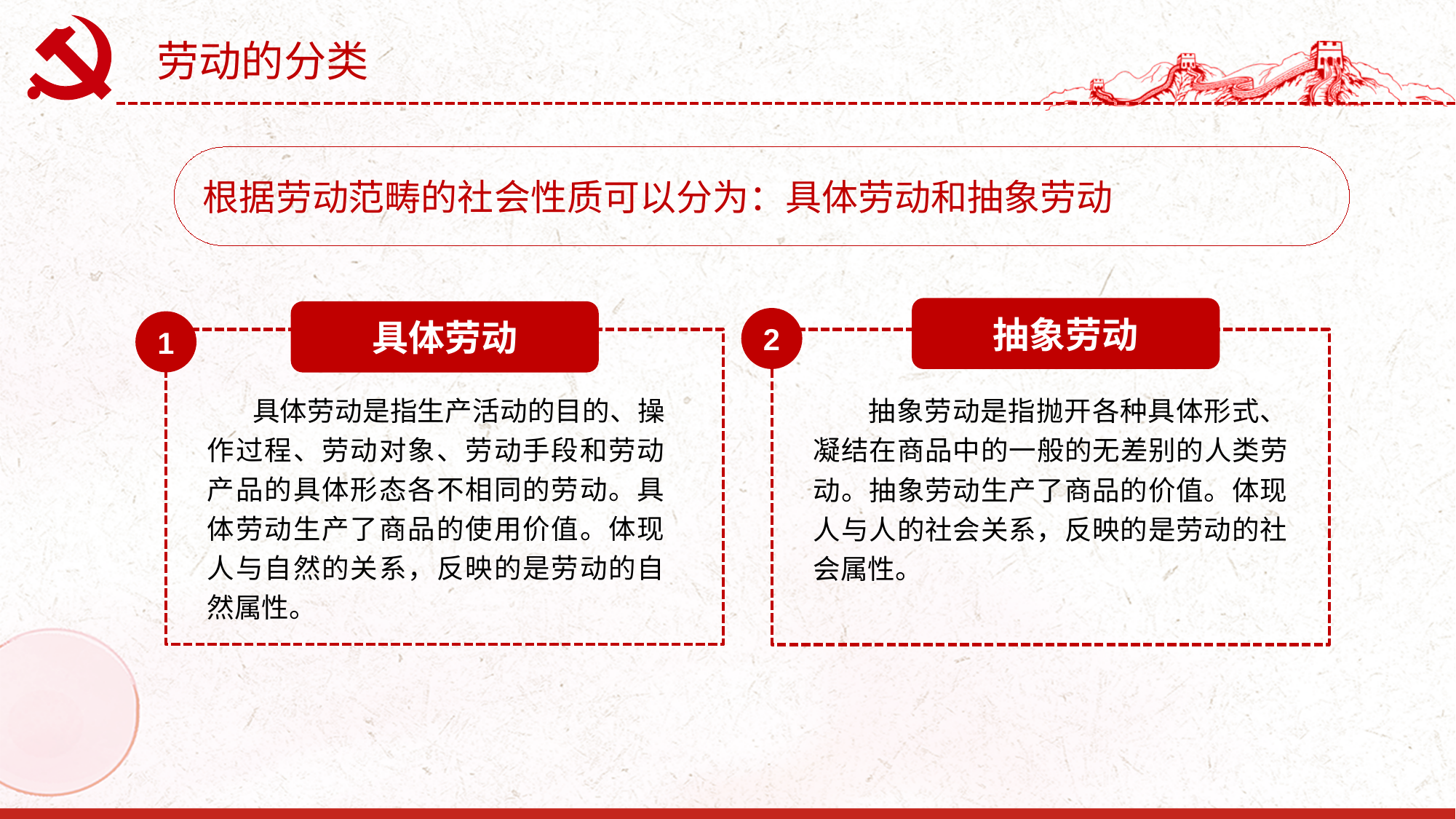

劳动的分类
根据劳动范畴的社会性质可以分为：具体劳动和抽象劳动
抽象劳动
具体劳动
2
1

      具体劳动是指生产活动的目的、操作过程、劳动对象、劳动手段和劳动产品的具体形态各不相同的劳动。具体劳动生产了商品的使用价值。体现人与自然的关系，反映的是劳动的自然属性。
       抽象劳动是指抛开各种具体形式、凝结在商品中的一般的无差别的人类劳动。抽象劳动生产了商品的价值。体现人与人的社会关系，反映的是劳动的社会属性。